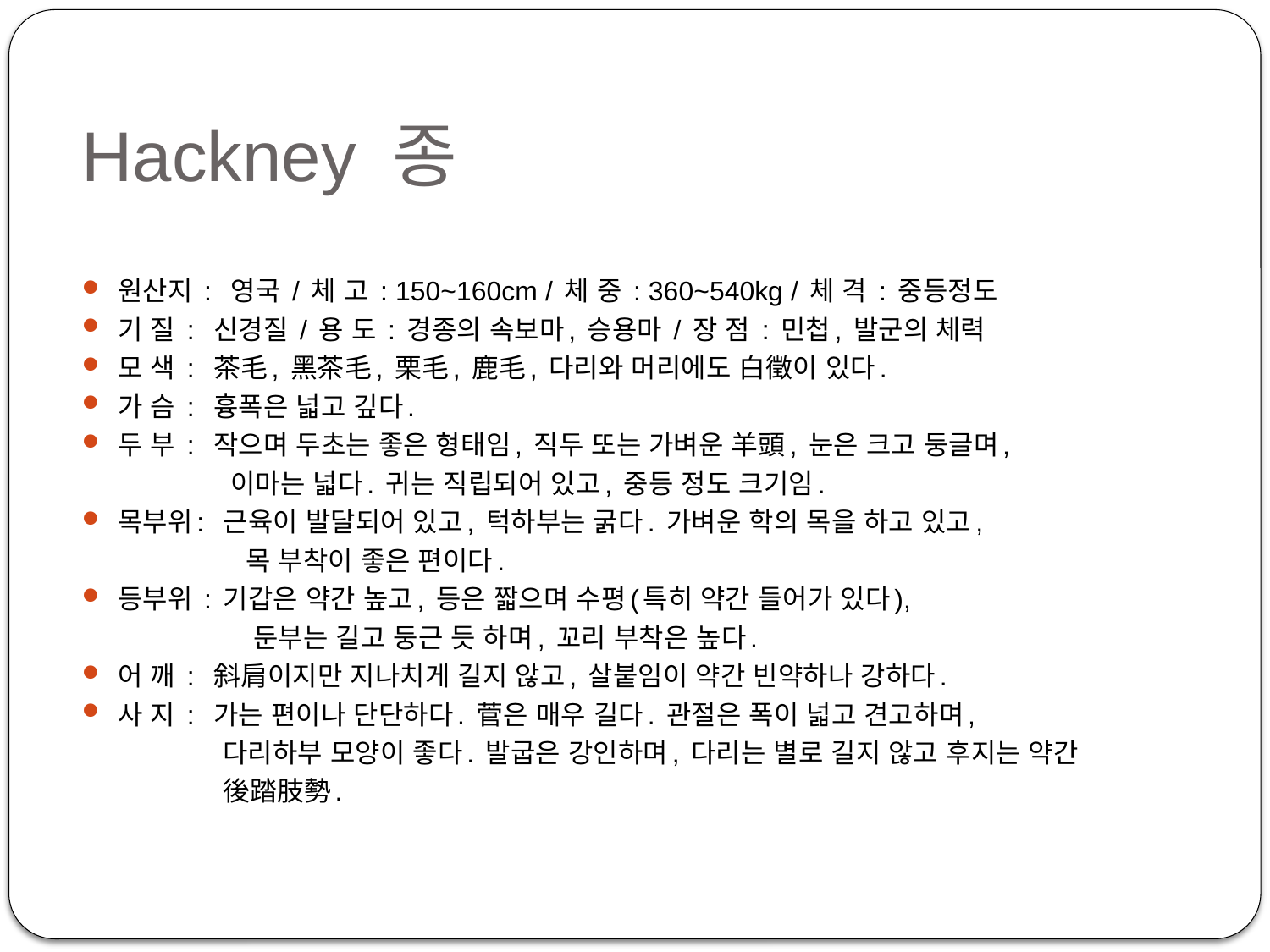

# Hackney 종
원산지 :  영국 / 체 고 : 150~160cm / 체 중 : 360~540kg / 체 격 : 중등정도
기 질 :  신경질 / 용 도 : 경종의 속보마, 승용마 / 장 점 : 민첩, 발군의 체력
모 색 :  茶毛, 黑茶毛, 栗毛, 鹿毛, 다리와 머리에도 白徵이 있다.
가 슴 :  흉폭은 넓고 깊다.
두 부 :  작으며 두초는 좋은 형태임, 직두 또는 가벼운 羊頭, 눈은 크고 둥글며,
                   이마는 넓다. 귀는 직립되어 있고, 중등 정도 크기임.
목부위:  근육이 발달되어 있고, 턱하부는 굵다. 가벼운 학의 목을 하고 있고,
                     목 부착이 좋은 편이다.
등부위 : 기갑은 약간 높고, 등은 짧으며 수평(특히 약간 들어가 있다),
                      둔부는 길고 둥근 듯 하며, 꼬리 부착은 높다.
어 깨 :  斜肩이지만 지나치게 길지 않고, 살붙임이 약간 빈약하나 강하다.
사 지 :  가는 편이나 단단하다. 菅은 매우 길다. 관절은 폭이 넓고 견고하며,
                  다리하부 모양이 좋다. 발굽은 강인하며, 다리는 별로 길지 않고 후지는 약간
                  後踏肢勢.